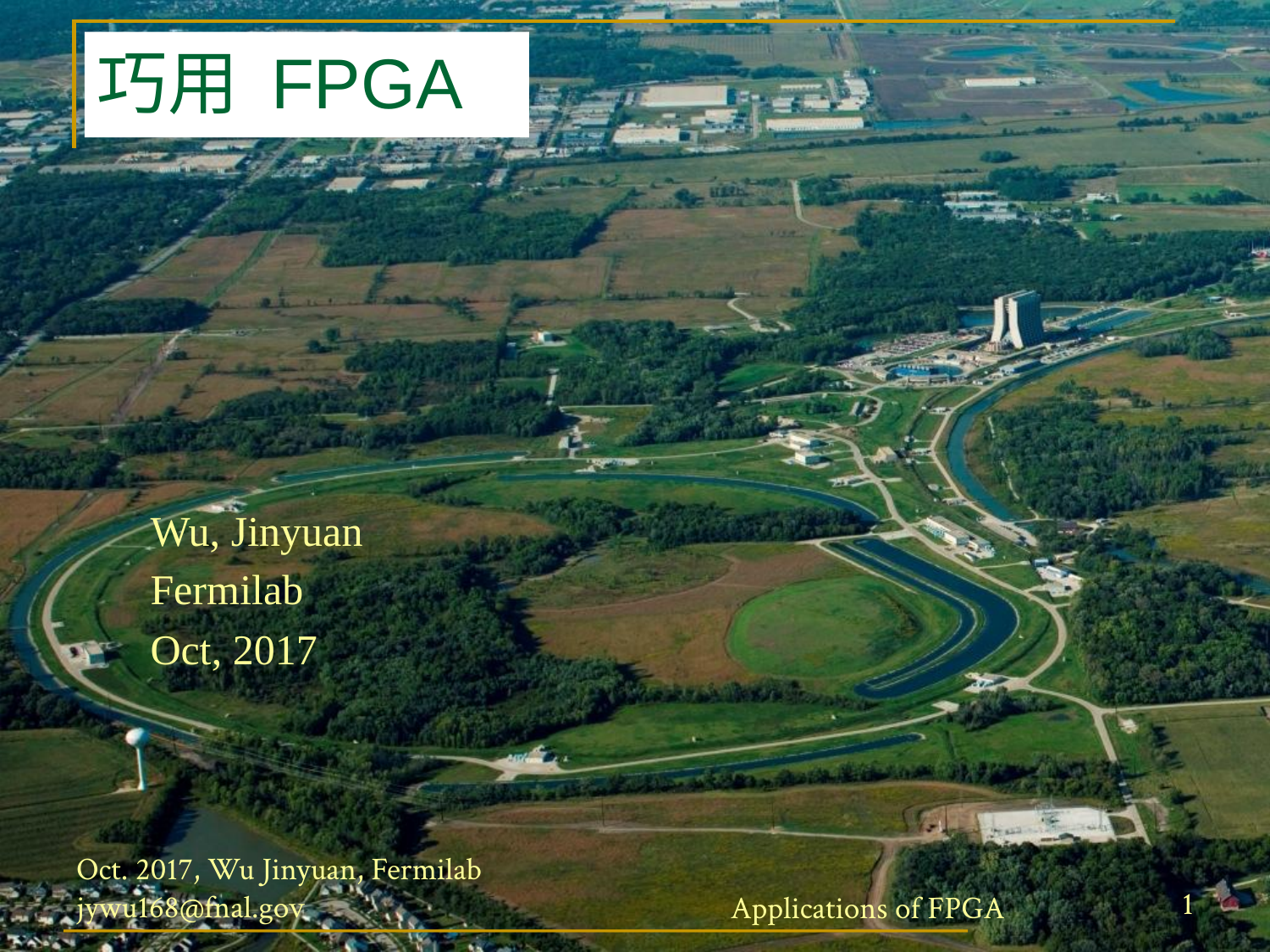

# 巧用 FPGA
Wu, Jinyuan
Fermilab
Oct, 2017
Oct. 2017, Wu Jinyuan, Fermilab jywu168@fnal.gov
1
Applications of FPGA